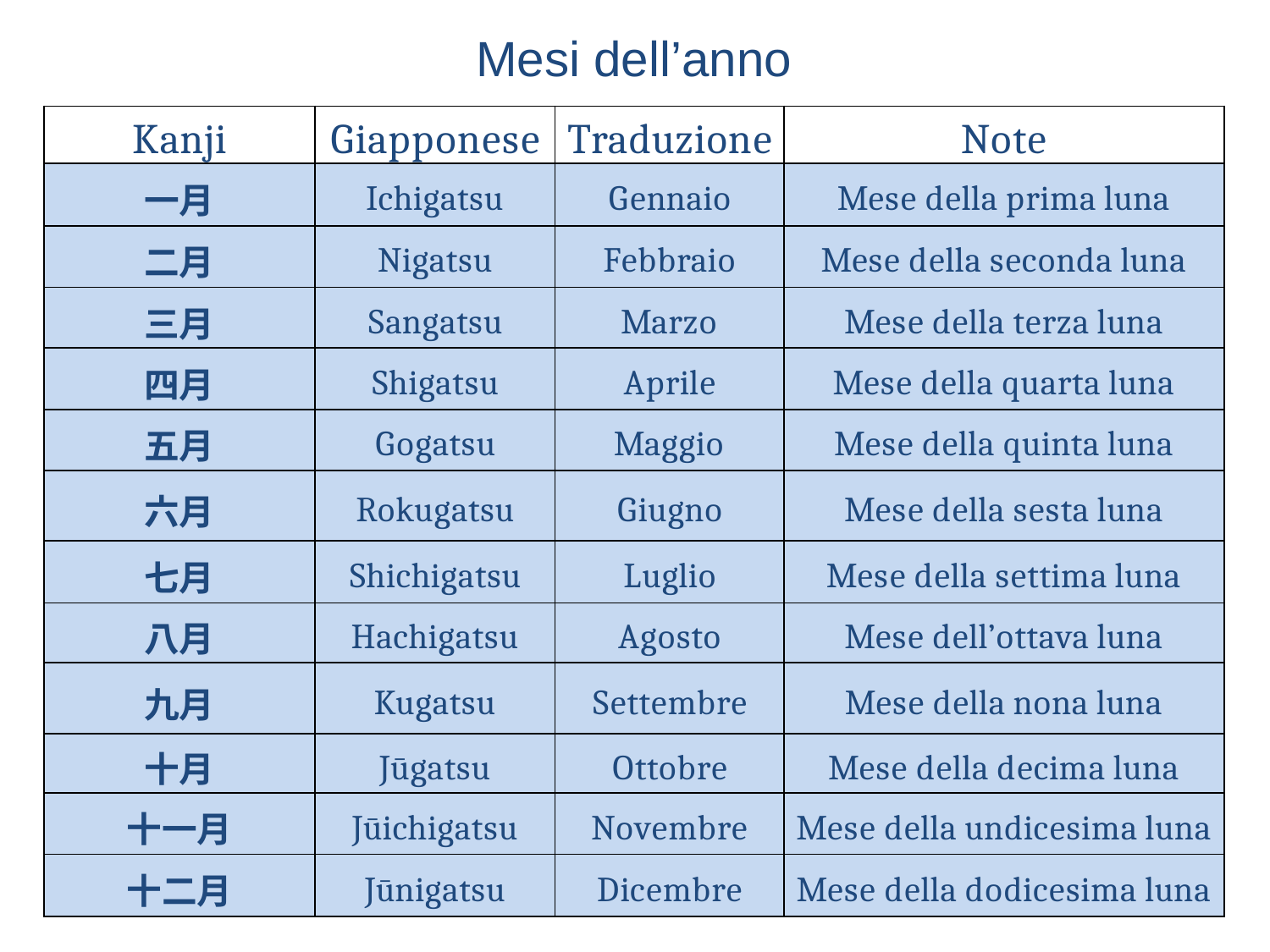

Mesi dell’anno
| Kanji | Giapponese | Traduzione | Note |
| --- | --- | --- | --- |
| 一月 | Ichigatsu | Gennaio | Mese della prima luna |
| 二月 | Nigatsu | Febbraio | Mese della seconda luna |
| 三月 | Sangatsu | Marzo | Mese della terza luna |
| 四月 | Shigatsu | Aprile | Mese della quarta luna |
| 五月 | Gogatsu | Maggio | Mese della quinta luna |
| 六月 | Rokugatsu | Giugno | Mese della sesta luna |
| 七月 | Shichigatsu | Luglio | Mese della settima luna |
| 八月 | Hachigatsu | Agosto | Mese dell’ottava luna |
| 九月 | Kugatsu | Settembre | Mese della nona luna |
| 十月 | Jūgatsu | Ottobre | Mese della decima luna |
| 十一月 | Jūichigatsu | Novembre | Mese della undicesima luna |
| 十二月 | Jūnigatsu | Dicembre | Mese della dodicesima luna |